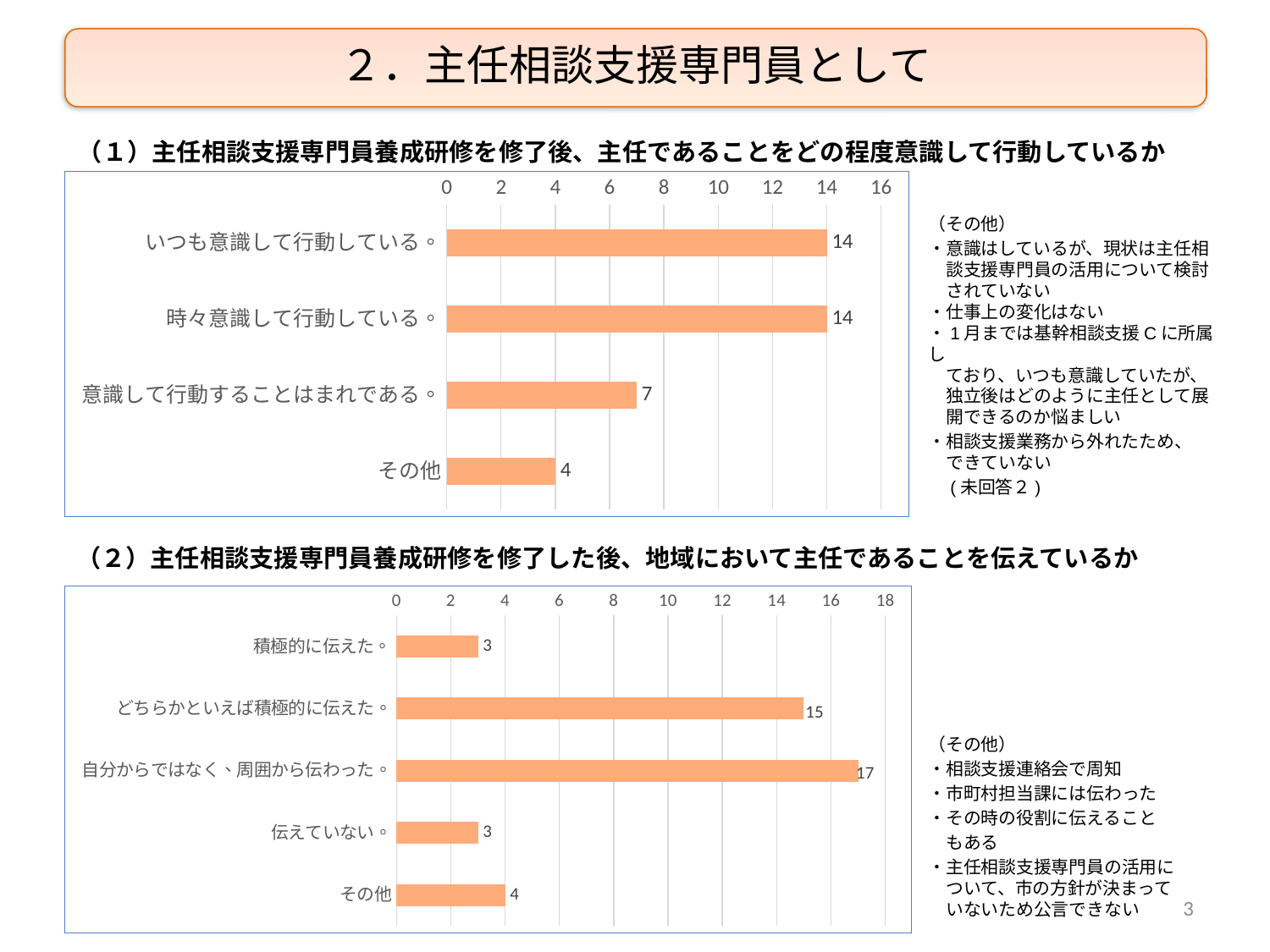

２．主任相談支援専門員として
（１）主任相談支援専門員養成研修を修了後、主任であることをどの程度意識して行動しているか

### Chart

| Category |  |
|---|---|
| いつも意識して行動している。 | 14.0 |
| 時々意識して行動している。 | 14.0 |
| 意識して行動することはまれである。 | 7.0 |
| その他 | 4.0 |
（その他）
・意識はしているが、現状は主任相
　談支援専門員の活用について検討
　されていない
・仕事上の変化はない
・1月までは基幹相談支援Cに所属し
　ており、いつも意識していたが、
　独立後はどのように主任として展
　開できるのか悩ましい
・相談支援業務から外れたため、
　できていない
　(未回答２)
（２）主任相談支援専門員養成研修を修了した後、地域において主任であることを伝えているか

### Chart

| Category |  |
|---|---|
| 積極的に伝えた。 | 3.0 |
| どちらかといえば積極的に伝えた。 | 15.0 |
| 自分からではなく、周囲から伝わった。 | 17.0 |
| 伝えていない。 | 3.0 |
| その他 | 4.0 |
（その他）
・相談支援連絡会で周知
・市町村担当課には伝わった
・その時の役割に伝えること
　もある
・主任相談支援専門員の活用に
　ついて、市の方針が決まって
　いないため公言できない
3